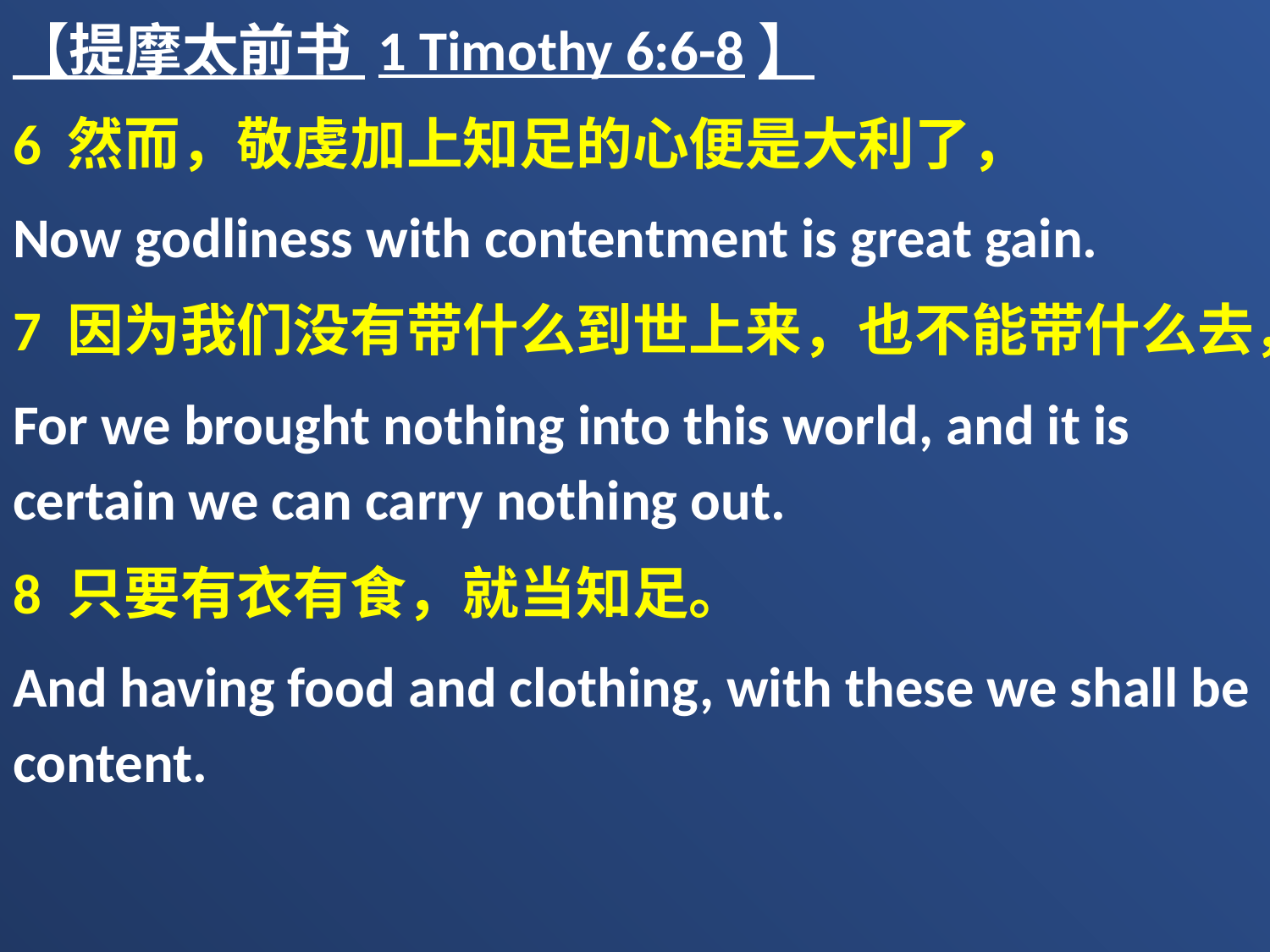

【提摩太前书 1 Timothy 6:6-8】
6 然而，敬虔加上知足的心便是大利了，
Now godliness with contentment is great gain.
7 因为我们没有带什么到世上来，也不能带什么去，
For we brought nothing into this world, and it is certain we can carry nothing out.
8 只要有衣有食，就当知足。
And having food and clothing, with these we shall be content.